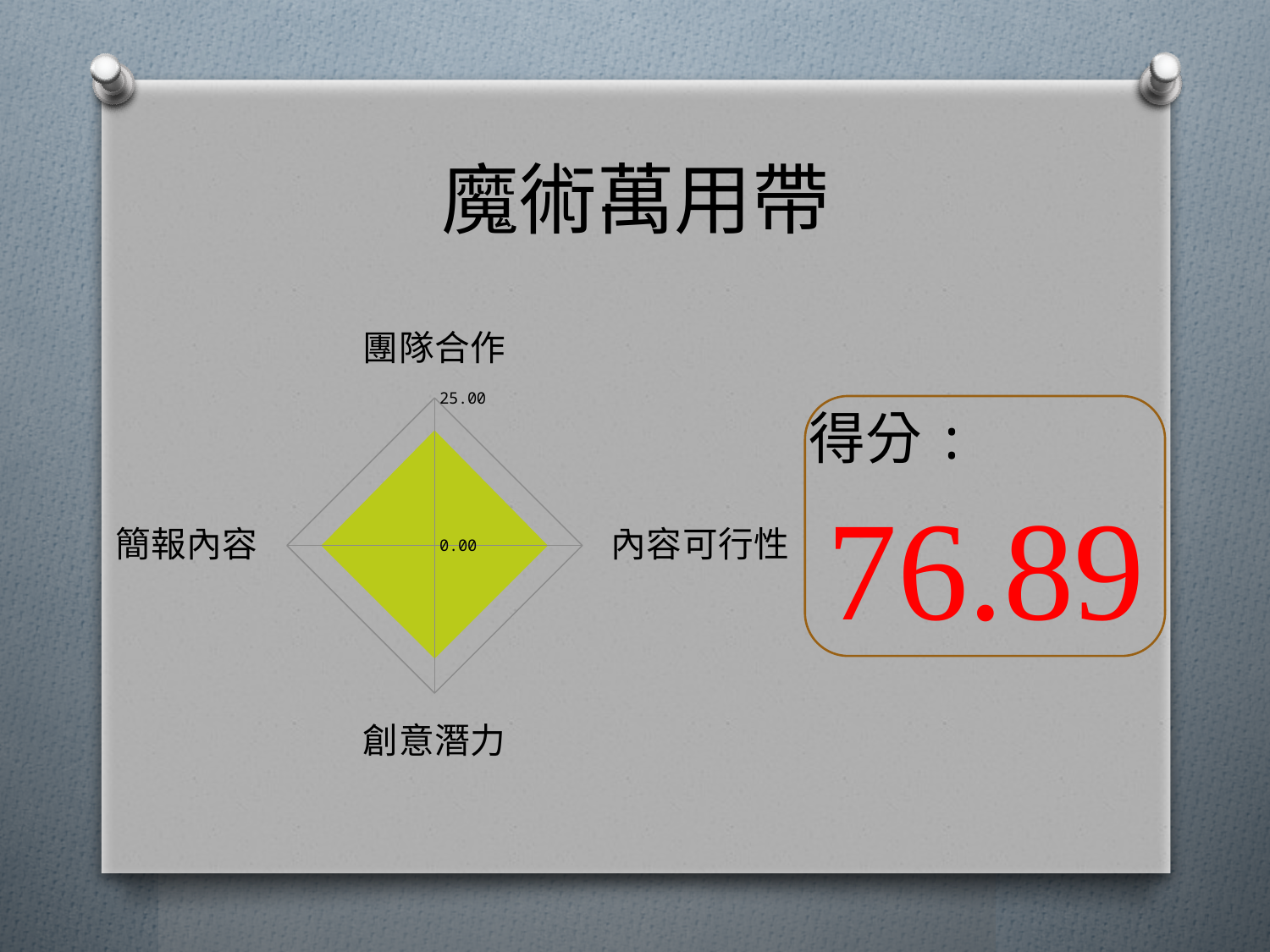

# 魔術萬用帶

### Chart

| Category | 給分 |
|---|---|
| 團隊合作 | 19.5 |
| 內容可行性 | 19.16 |
| 創意潛力 | 19.16 |
| 簡報內容 | 19.16 |
得分:

76.89